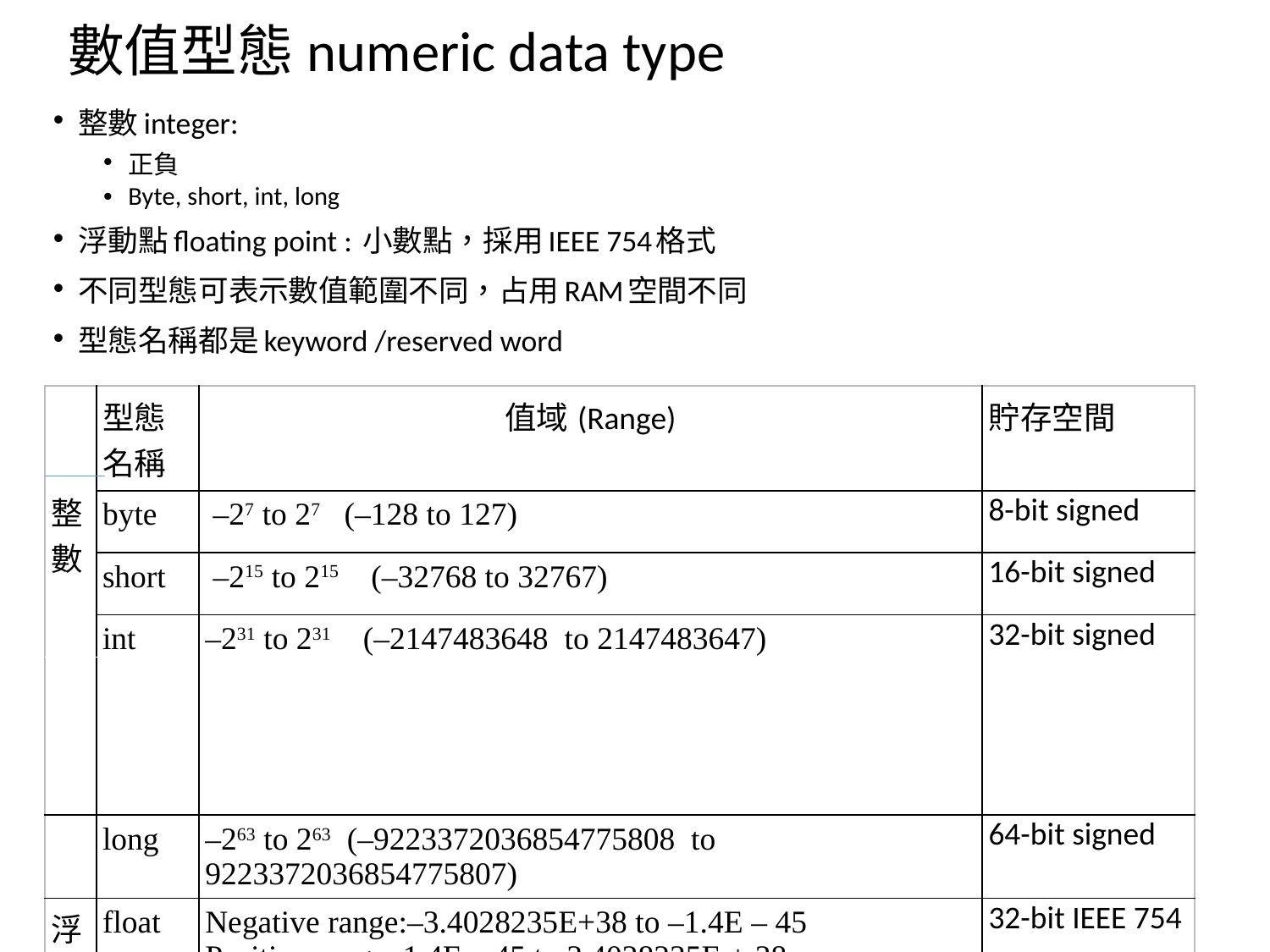

# 數值型態numeric data type
整數integer:
正負
Byte, short, int, long
浮動點floating point : 小數點，採用IEEE 754格式
不同型態可表示數值範圍不同，占用RAM空間不同
型態名稱都是keyword /reserved word

| 整數 | 型態名稱 | 值域(Range) | 貯存空間 |
| --- | --- | --- | --- |
|  | byte | –27 to 27 (–128 to 127) | 8-bit signed |
|  | short | –215 to 215 (–32768 to 32767) | 16-bit signed |
|  | int | –231 to 231 (–2147483648 to 2147483647) | 32-bit signed |
|  | long | –263 to 263 (–9223372036854775808 to 9223372036854775807) | 64-bit signed |
| 浮動點 | float | Negative range:–3.4028235E+38 to –1.4E – 45 Positive range: 1.4E – 45 to 3.4028235E + 38 | 32-bit IEEE 754 |
|  | double | Negative range:–1.7976931348623157E+308 to –4.9E–324 Positive range: 4.9E–324 to 1.7976931348623157E+308 | 64-bit IEEE 754 |